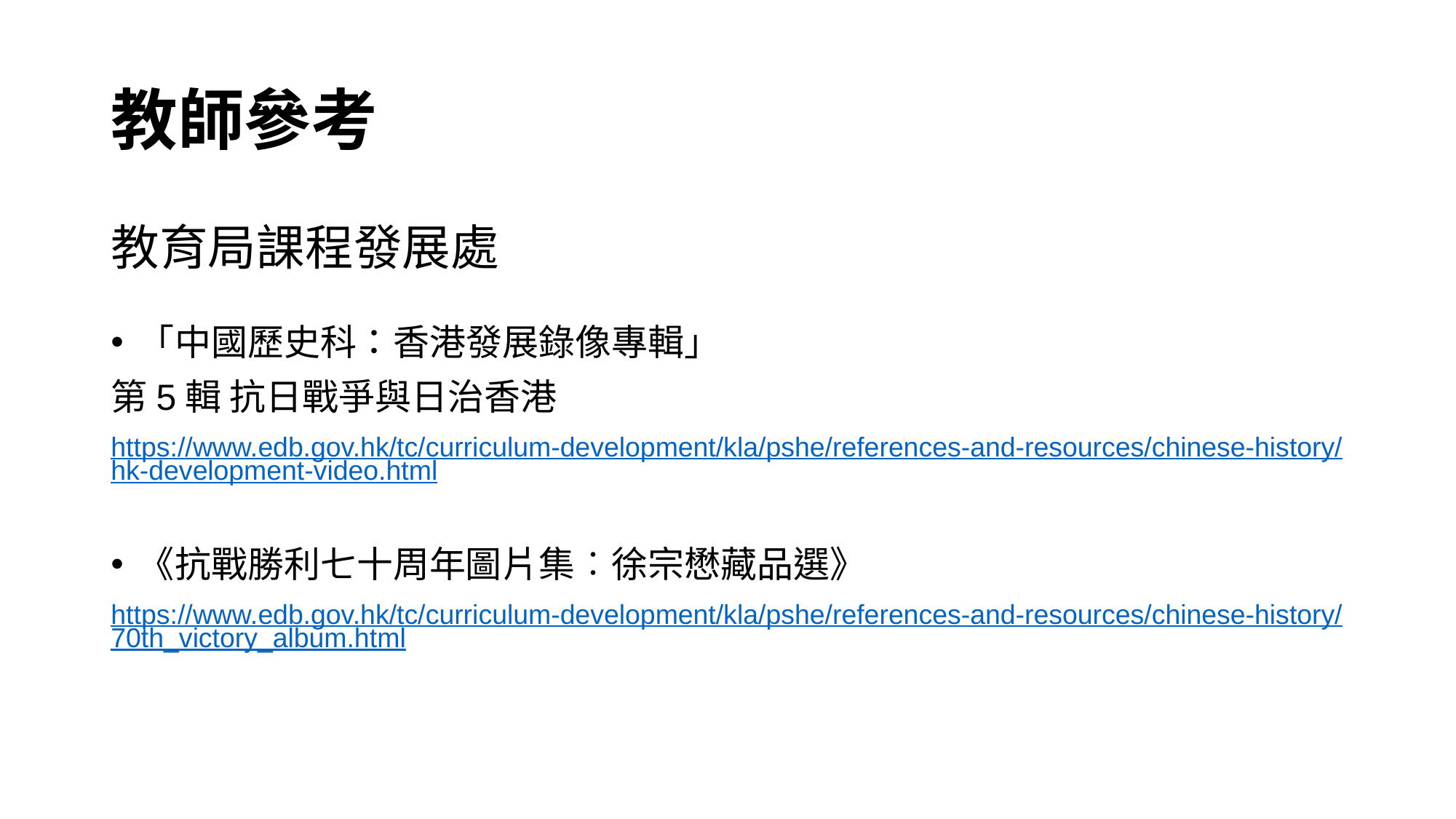

# 教師參考
教育局課程發展處

「中國歷史科：香港發展錄像專輯」
第5輯 抗日戰爭與日治香港
https://www.edb.gov.hk/tc/curriculum-development/kla/pshe/references-and-resources/chinese-history/hk-development-video.html

《抗戰勝利七十周年圖片集︰徐宗懋藏品選》
https://www.edb.gov.hk/tc/curriculum-development/kla/pshe/references-and-resources/chinese-history/70th_victory_album.html